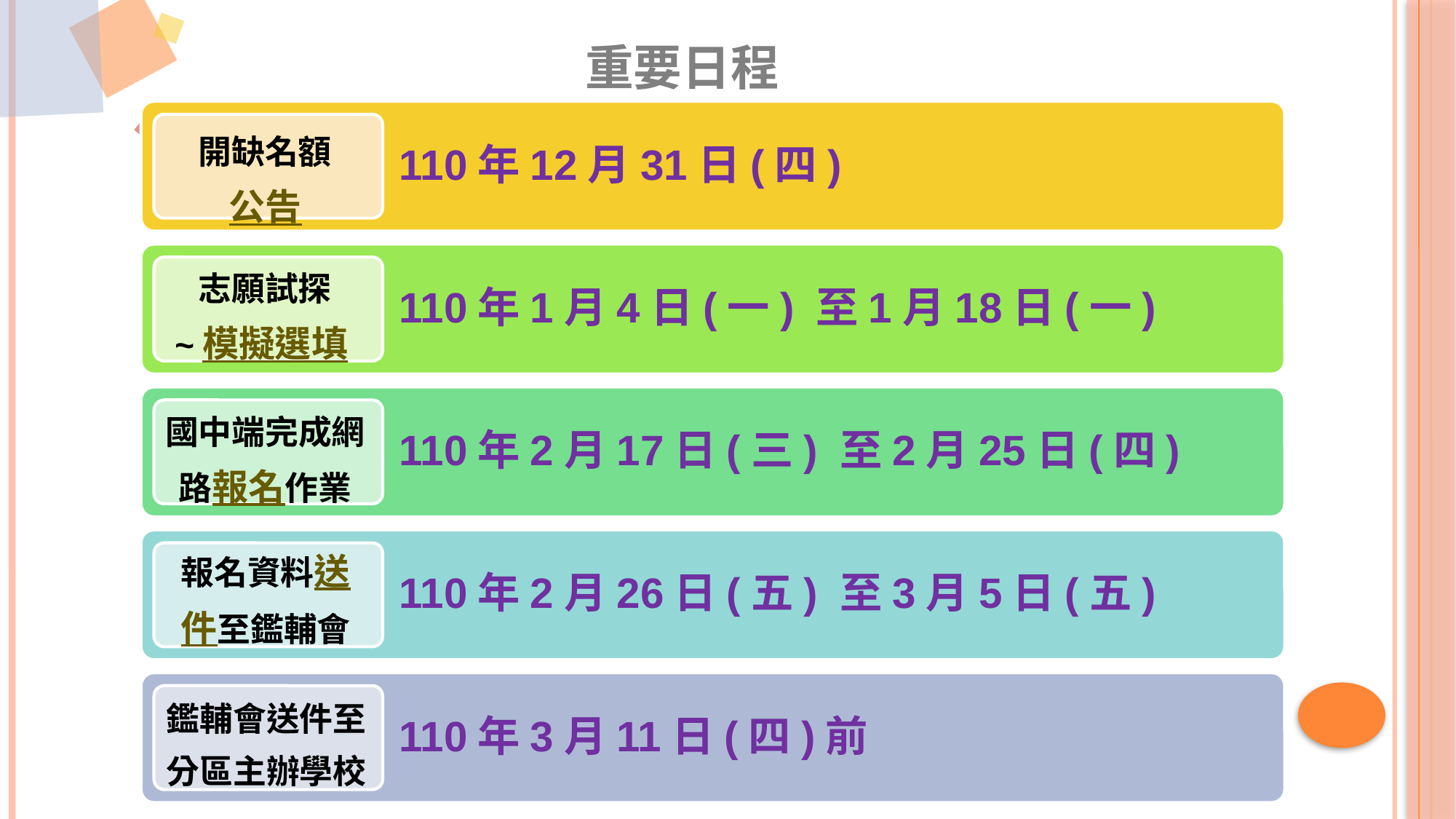

重要日程
110年12月31日(四)
110年1月4日(一) 至1月18日(一)
110年2月17日(三) 至2月25日(四)
110年2月26日(五) 至3月5日(五)
110年3月11日(四)前
開缺名額
公告
志願試探
~模擬選填
國中端完成網路報名作業
報名資料送件至鑑輔會
鑑輔會送件至分區主辦學校